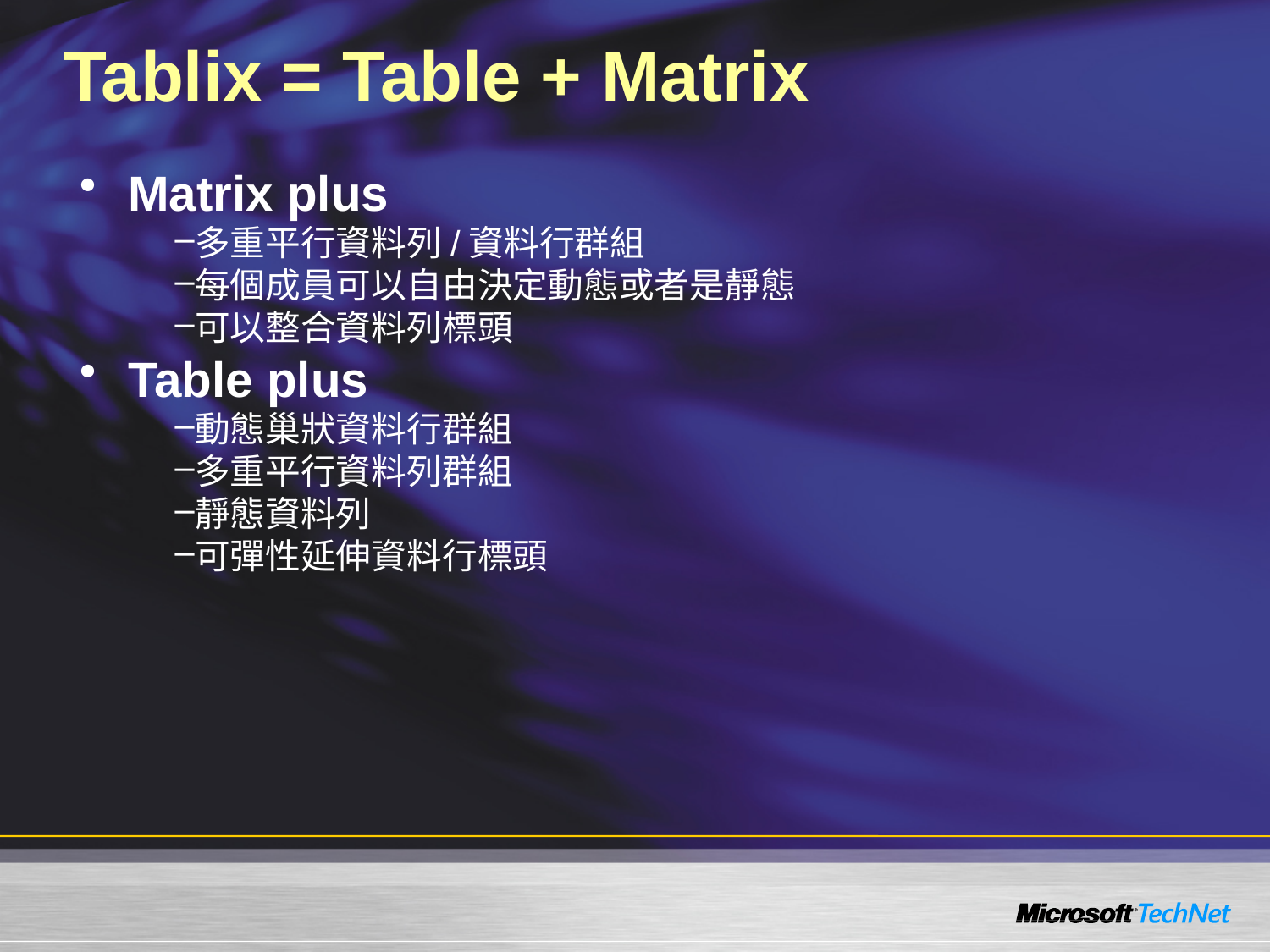

# Tablix = Table + Matrix
Matrix plus
多重平行資料列/資料行群組
每個成員可以自由決定動態或者是靜態
可以整合資料列標頭
Table plus
動態巢狀資料行群組
多重平行資料列群組
靜態資料列
可彈性延伸資料行標頭